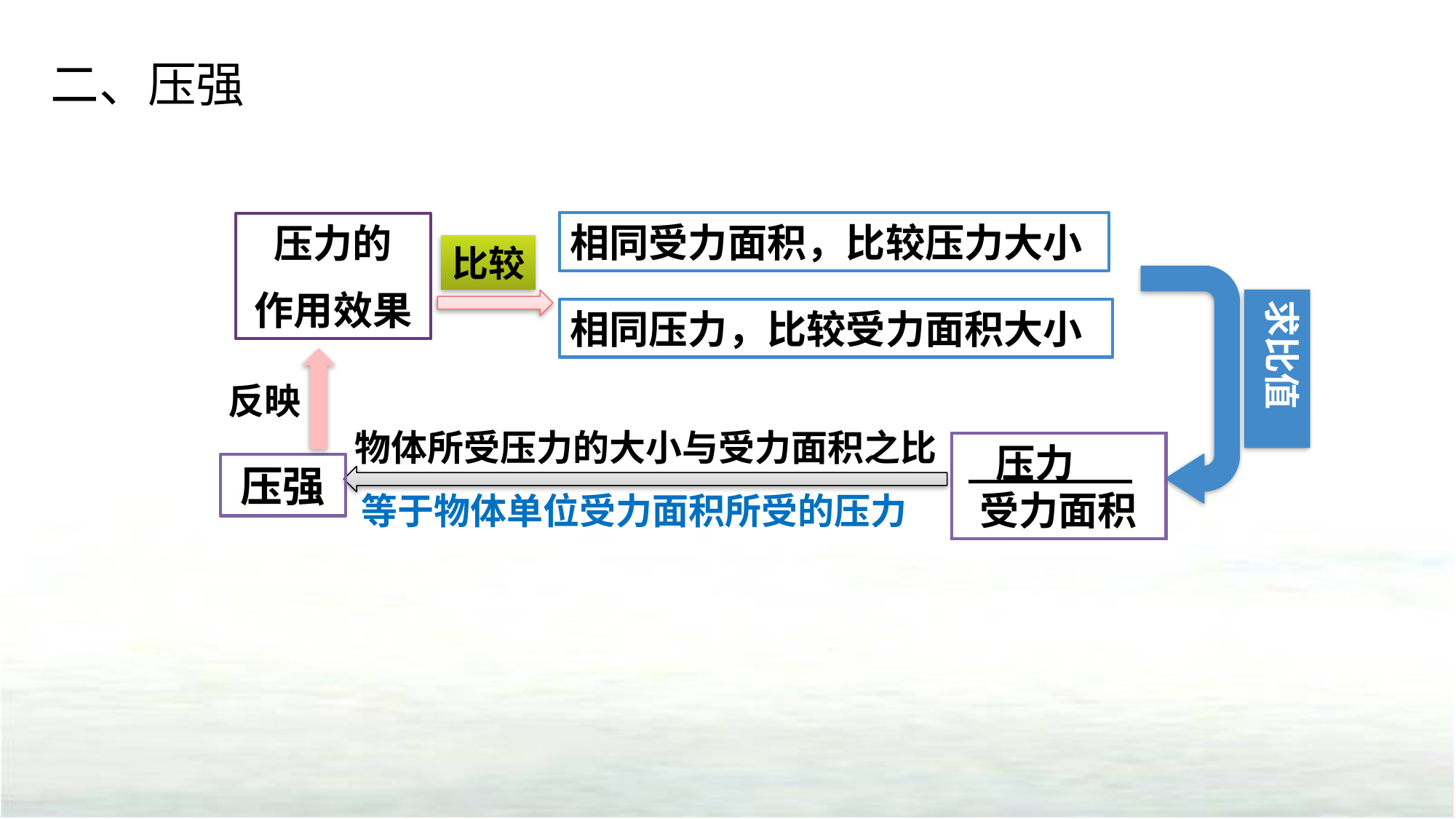

二、压强
相同受力面积，比较压力大小
压力的
作用效果
比较

求比值

相同压力，比较受力面积大小

反映
物体所受压力的大小与受力面积之比
   压力
 受力面积
压强

等于物体单位受力面积所受的压力